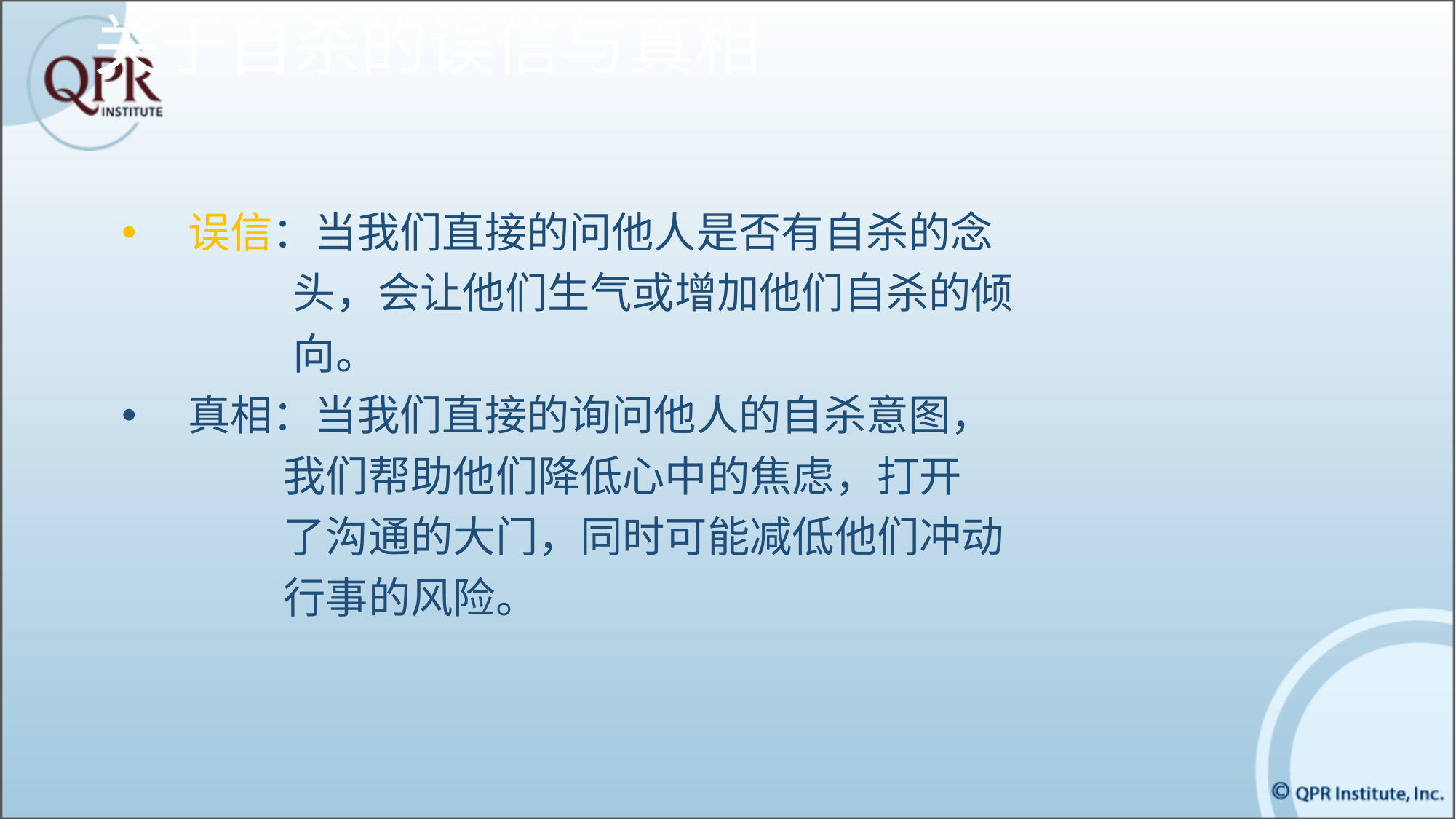

# 关于自杀的误信与真相
误信：当我们直接的问他人是否有自杀的念
                 头，会让他们生气或增加他们自杀的倾
                 向。
真相：当我们直接的询问他人的自杀意图，
                我们帮助他们降低心中的焦虑，打开
                了沟通的大门，同时可能减低他们冲动
                行事的风险。